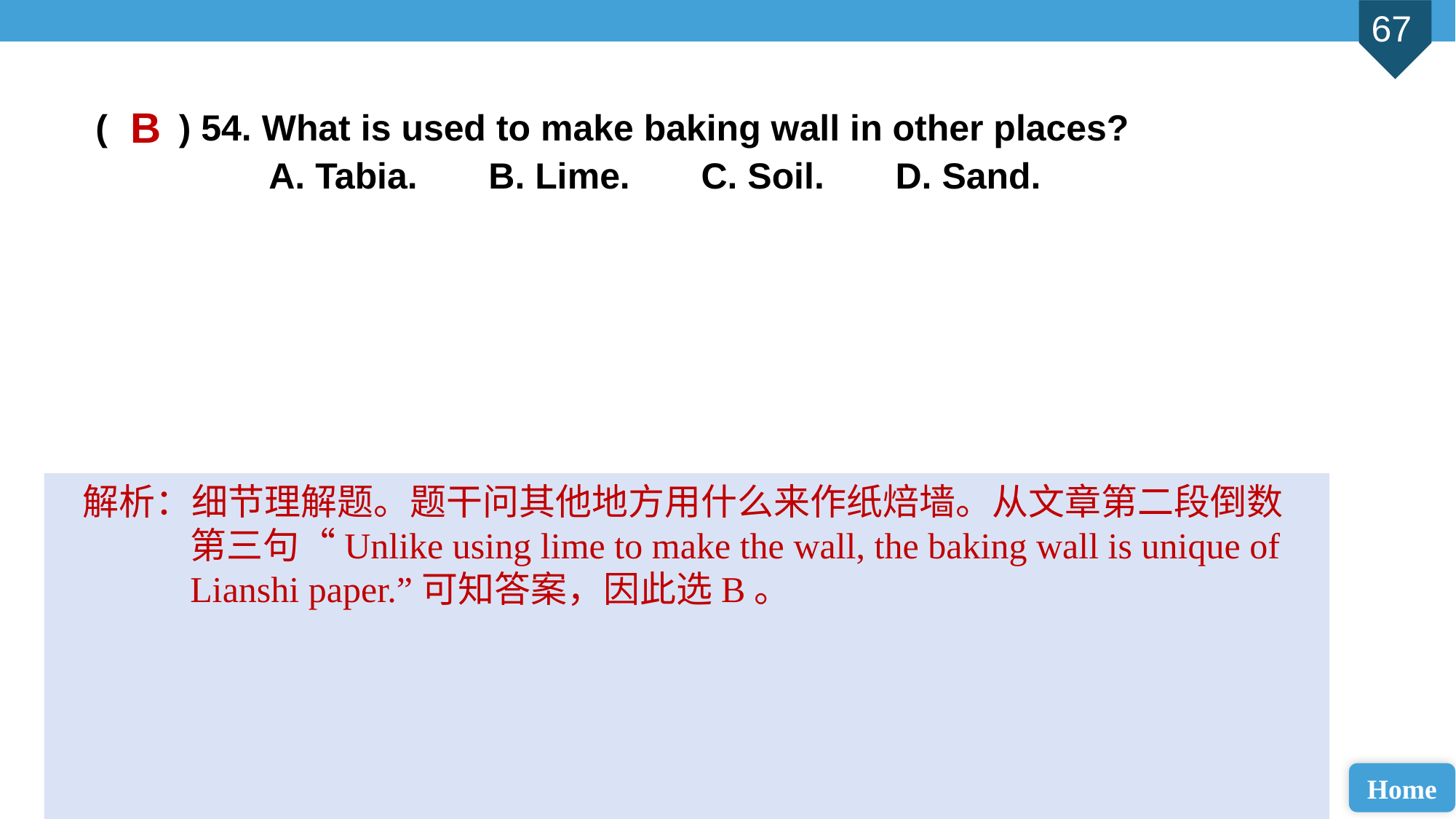

B
(       ) 54. What is used to make baking wall in other places?
                 A. Tabia.       B. Lime.       C. Soil.       D. Sand.

解析：细节理解题。题干问其他地方用什么来作纸焙墙。从文章第二段倒数第三句“Unlike using lime to make the wall, the baking wall is unique of Lianshi paper.”可知答案，因此选B。